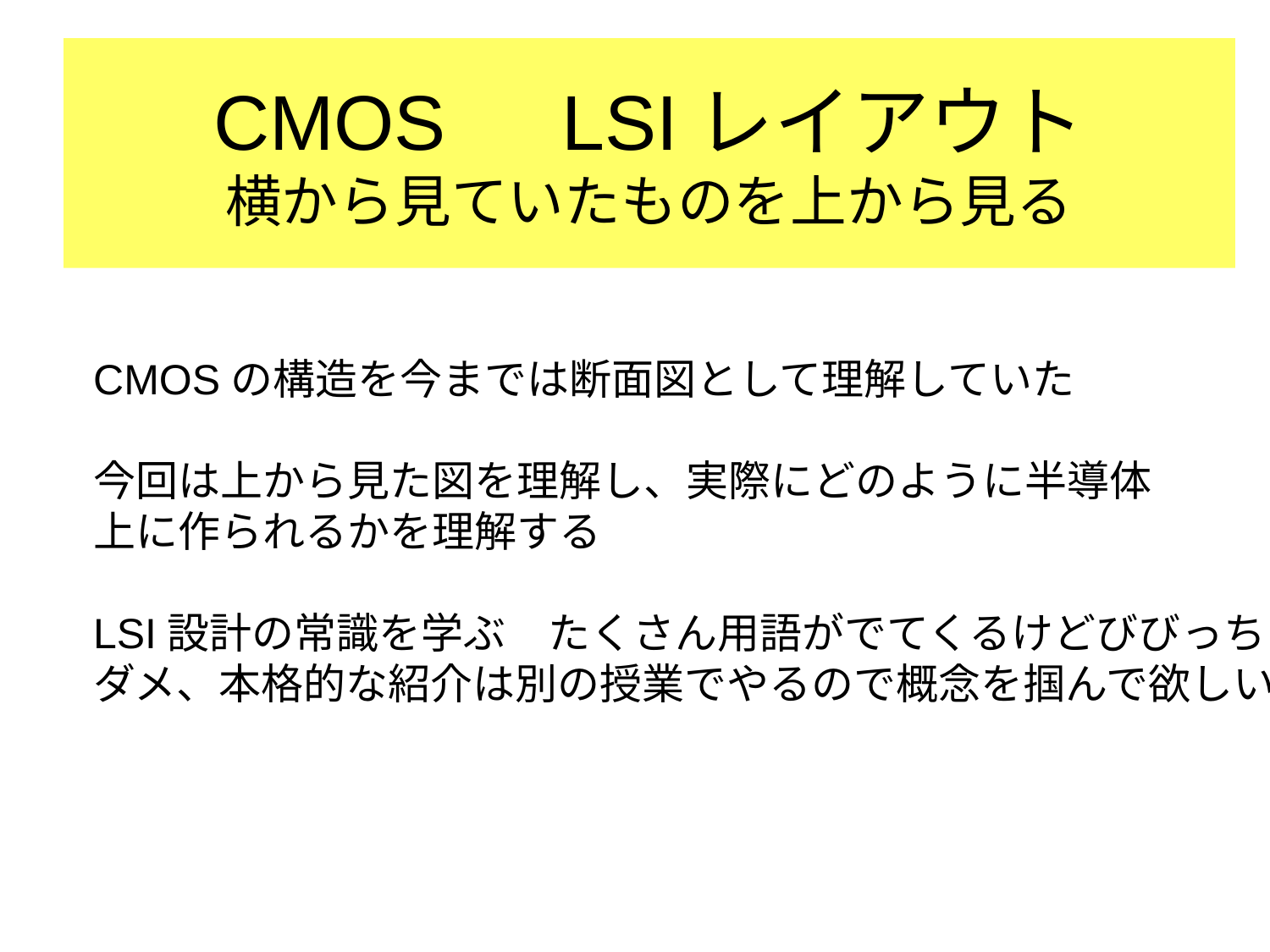

# CMOS　LSIレイアウト 横から見ていたものを上から見る
CMOSの構造を今までは断面図として理解していた

今回は上から見た図を理解し、実際にどのように半導体
上に作られるかを理解する

LSI設計の常識を学ぶ　たくさん用語がでてくるけどびびっちゃ
ダメ、本格的な紹介は別の授業でやるので概念を掴んで欲しい